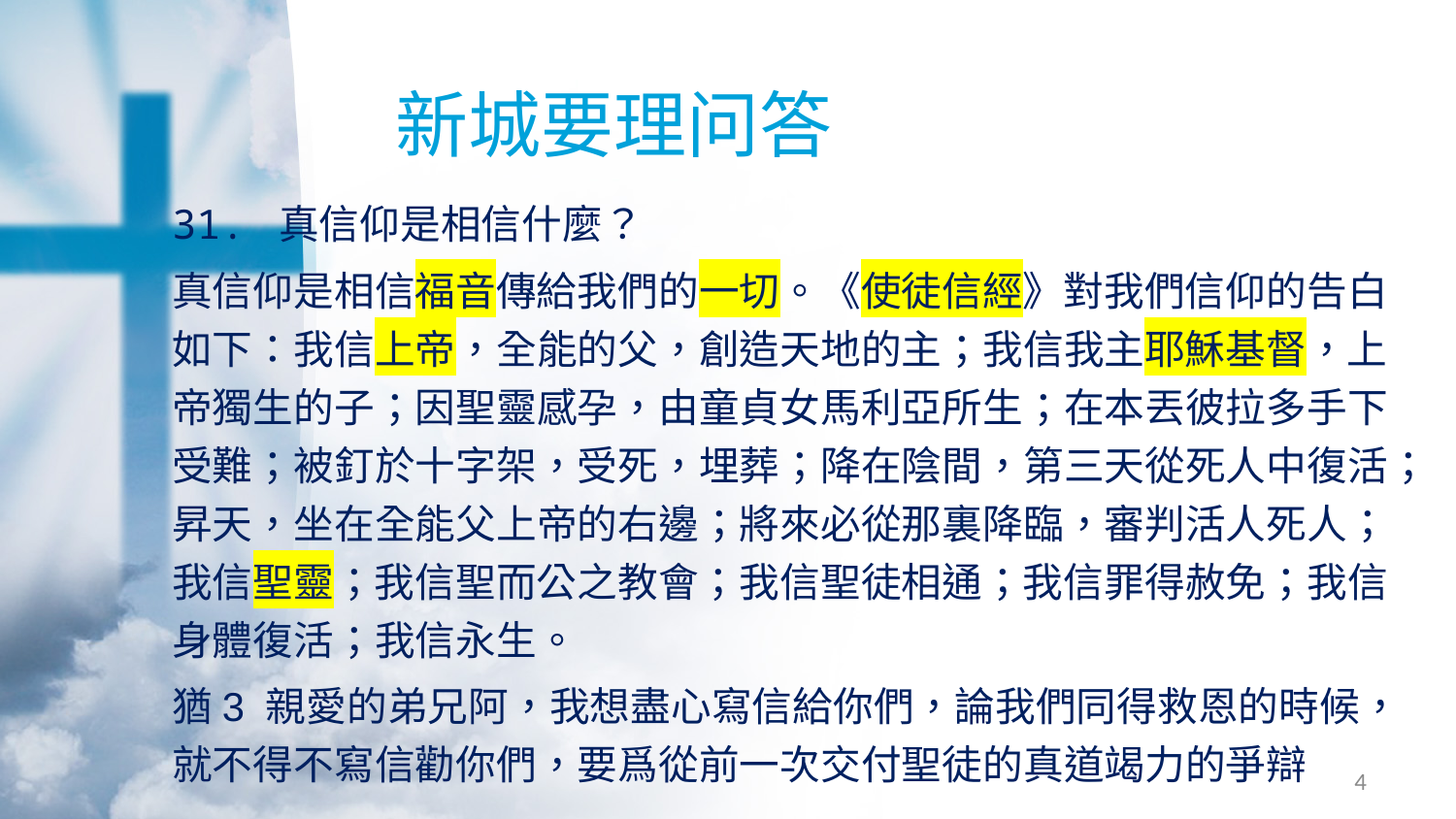

# 新城要理问答
31. 真信仰是相信什麼？
真信仰是相信福音傳給我們的一切。《使徒信經》對我們信仰的告白如下：我信上帝，全能的父，創造天地的主；我信我主耶穌基督，上帝獨生的子；因聖靈感孕，由童貞女馬利亞所生；在本丟彼拉多手下受難；被釘於十字架，受死，埋葬；降在陰間，第三天從死人中復活；昇天，坐在全能父上帝的右邊；將來必從那裏降臨，審判活人死人；我信聖靈；我信聖而公之教會；我信聖徒相通；我信罪得赦免；我信身體復活；我信永生。
猶3 親愛的弟兄阿，我想盡心寫信給你們，論我們同得救恩的時候，就不得不寫信勸你們，要爲從前一次交付聖徒的真道竭力的爭辯
4